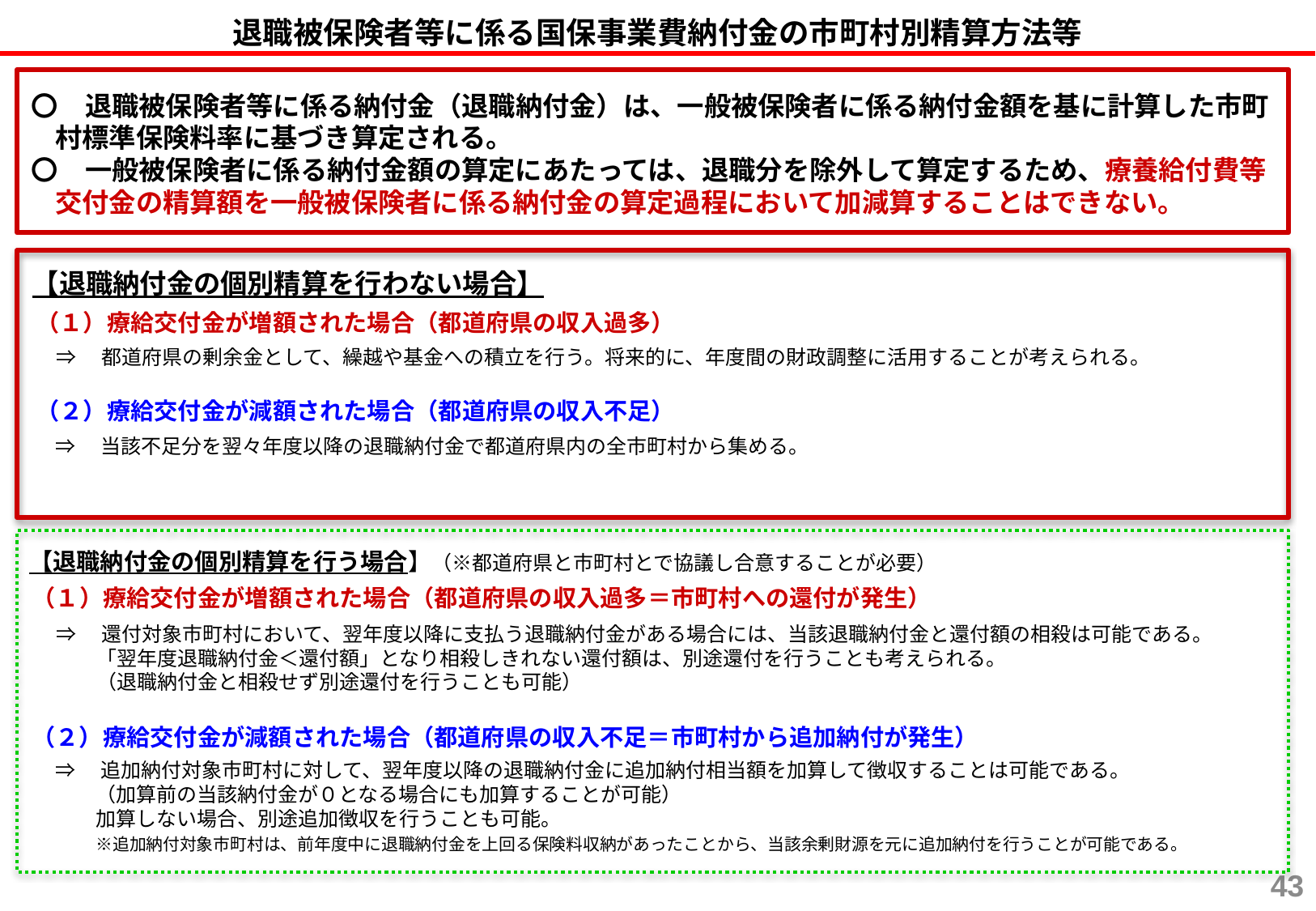

退職被保険者等に係る国保事業費納付金の市町村別精算方法等
〇　退職被保険者等に係る納付金（退職納付金）は、一般被保険者に係る納付金額を基に計算した市町村標準保険料率に基づき算定される。
〇　一般被保険者に係る納付金額の算定にあたっては、退職分を除外して算定するため、療養給付費等交付金の精算額を一般被保険者に係る納付金の算定過程において加減算することはできない。

【退職納付金の個別精算を行わない場合】
（１）療給交付金が増額された場合（都道府県の収入過多）
⇒　都道府県の剰余金として、繰越や基金への積立を行う。将来的に、年度間の財政調整に活用することが考えられる。
（２）療給交付金が減額された場合（都道府県の収入不足）
⇒　当該不足分を翌々年度以降の退職納付金で都道府県内の全市町村から集める。

【退職納付金の個別精算を行う場合】（※都道府県と市町村とで協議し合意することが必要）
（１）療給交付金が増額された場合（都道府県の収入過多＝市町村への還付が発生）
⇒　還付対象市町村において、翌年度以降に支払う退職納付金がある場合には、当該退職納付金と還付額の相殺は可能である。
　　「翌年度退職納付金＜還付額」となり相殺しきれない還付額は、別途還付を行うことも考えられる。
　　（退職納付金と相殺せず別途還付を行うことも可能）
（２）療給交付金が減額された場合（都道府県の収入不足＝市町村から追加納付が発生）
⇒　追加納付対象市町村に対して、翌年度以降の退職納付金に追加納付相当額を加算して徴収することは可能である。
　　（加算前の当該納付金が０となる場合にも加算することが可能）
　　加算しない場合、別途追加徴収を行うことも可能。
　　※追加納付対象市町村は、前年度中に退職納付金を上回る保険料収納があったことから、当該余剰財源を元に追加納付を行うことが可能である。
43